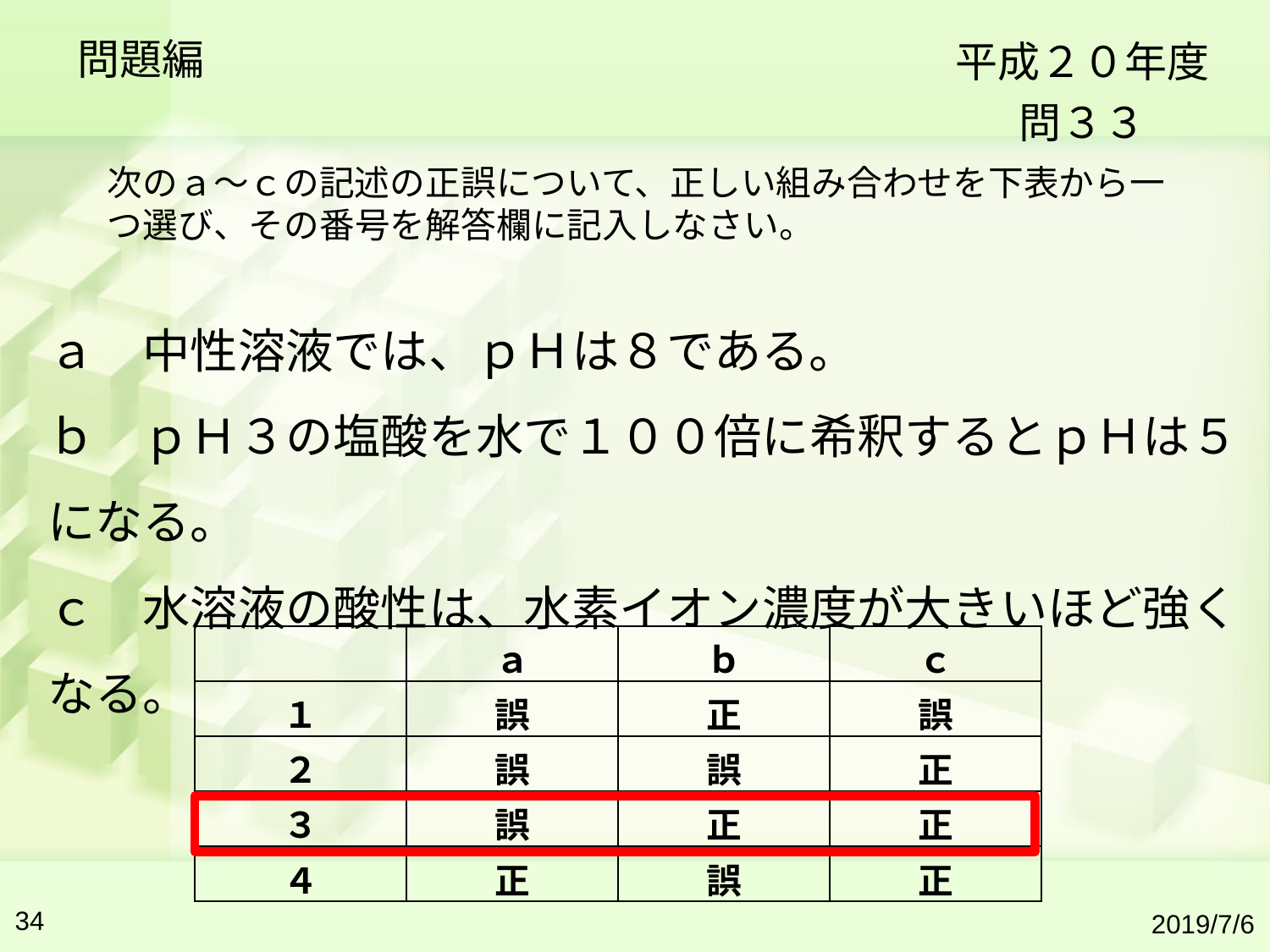

問題編
平成２０年度
問３３
次のａ～ｃの記述の正誤について、正しい組み合わせを下表から一つ選び、その番号を解答欄に記入しなさい。
ａ　中性溶液では、ｐＨは８である。
ｂ　ｐＨ３の塩酸を水で１００倍に希釈するとｐＨは５になる。
ｃ　水溶液の酸性は、水素イオン濃度が大きいほど強くなる。
|  | ａ | ｂ | ｃ |
| --- | --- | --- | --- |
| １ | 誤 | 正 | 誤 |
| ２ | 誤 | 誤 | 正 |
| ３ | 誤 | 正 | 正 |
| ４ | 正 | 誤 | 正 |

34
2019/7/6